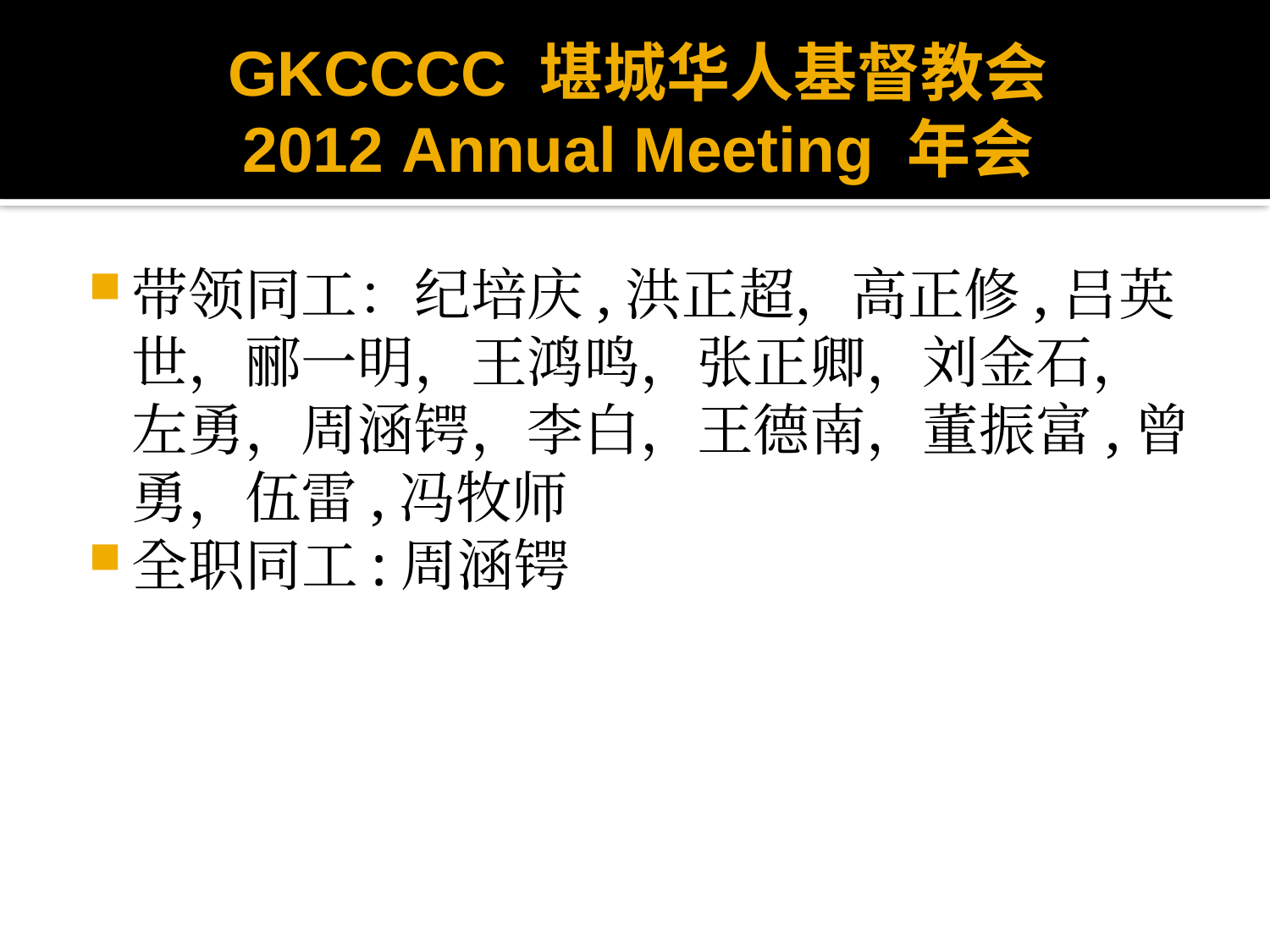

# GKCCCC 堪城华人基督教会 2012 Annual Meeting 年会
带领同工：纪培庆,洪正超，高正修,吕英世，郦一明，王鸿鸣，张正卿，刘金石，左勇，周涵锷，李白，王德南，董振富,曾勇，伍雷,冯牧师
全职同工:周涵锷